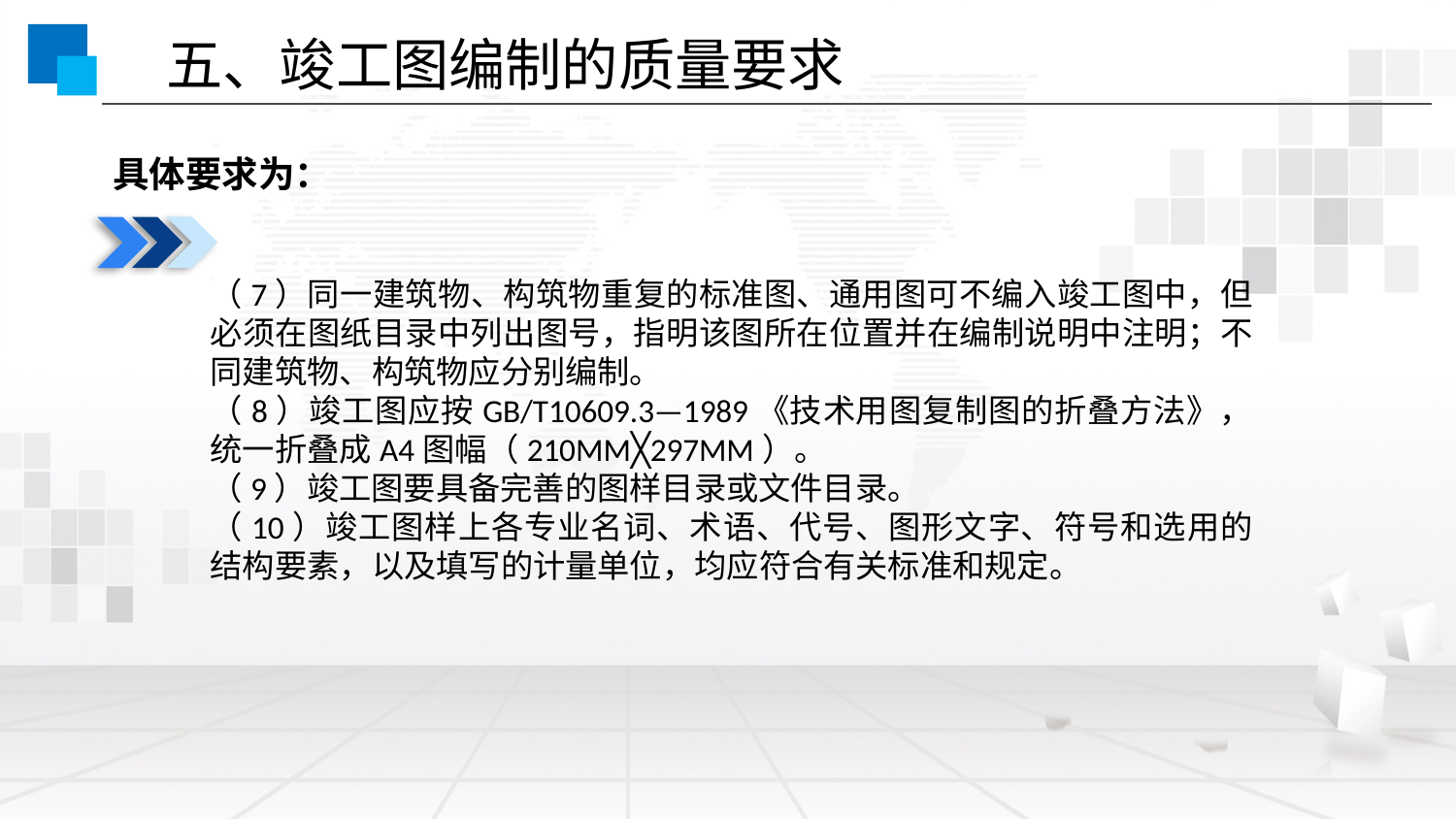

五、竣工图编制的质量要求
具体要求为：

（7）同一建筑物、构筑物重复的标准图、通用图可不编入竣工图中，但必须在图纸目录中列出图号，指明该图所在位置并在编制说明中注明；不同建筑物、构筑物应分别编制。
（8）竣工图应按GB/T10609.3—1989《技术用图复制图的折叠方法》，统一折叠成A4图幅（210MM╳297MM）。
（9）竣工图要具备完善的图样目录或文件目录。
（10）竣工图样上各专业名词、术语、代号、图形文字、符号和选用的结构要素，以及填写的计量单位，均应符合有关标准和规定。